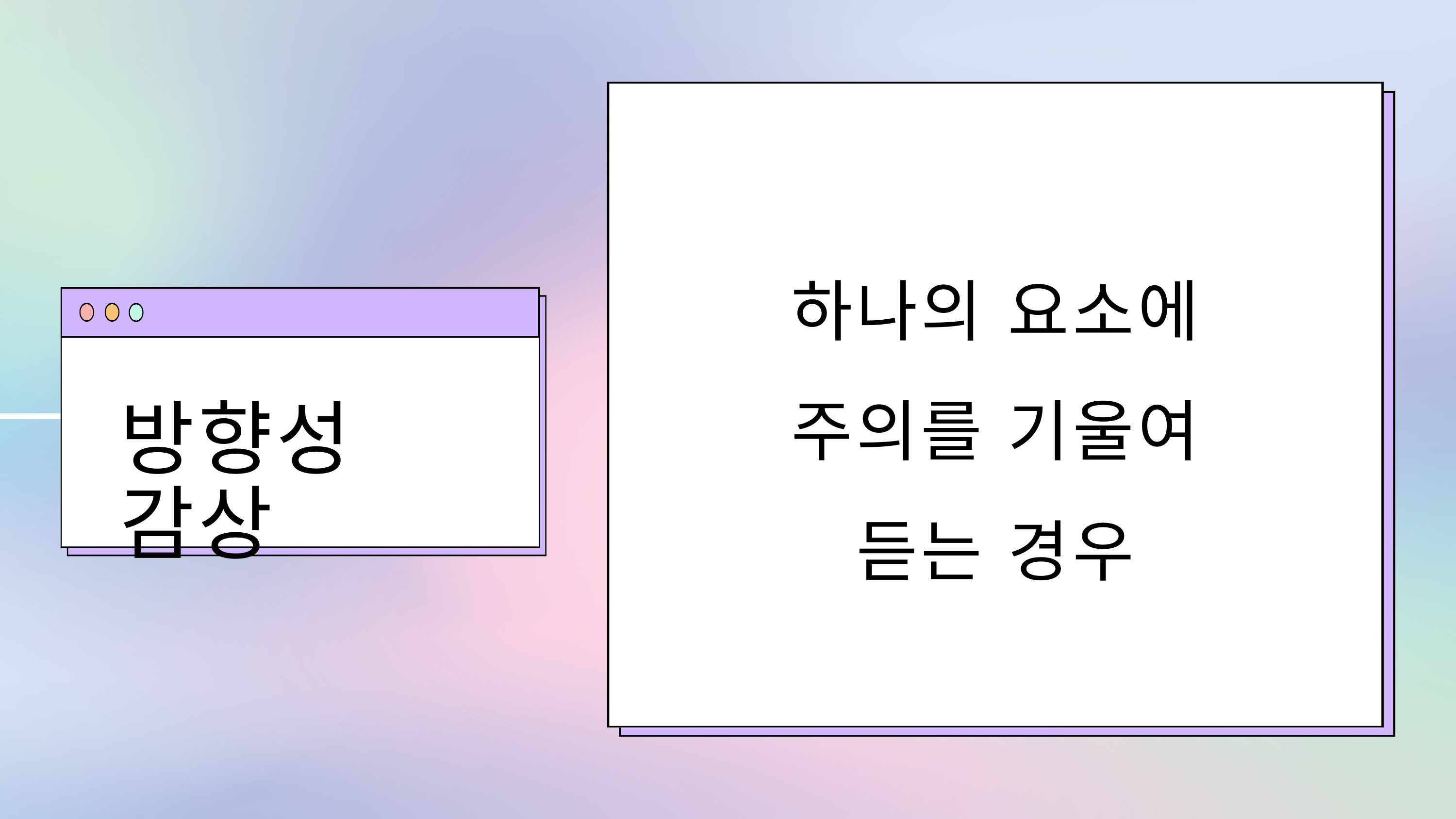

하나의 요소에
주의를 기울여
듣는 경우

방향성 감상